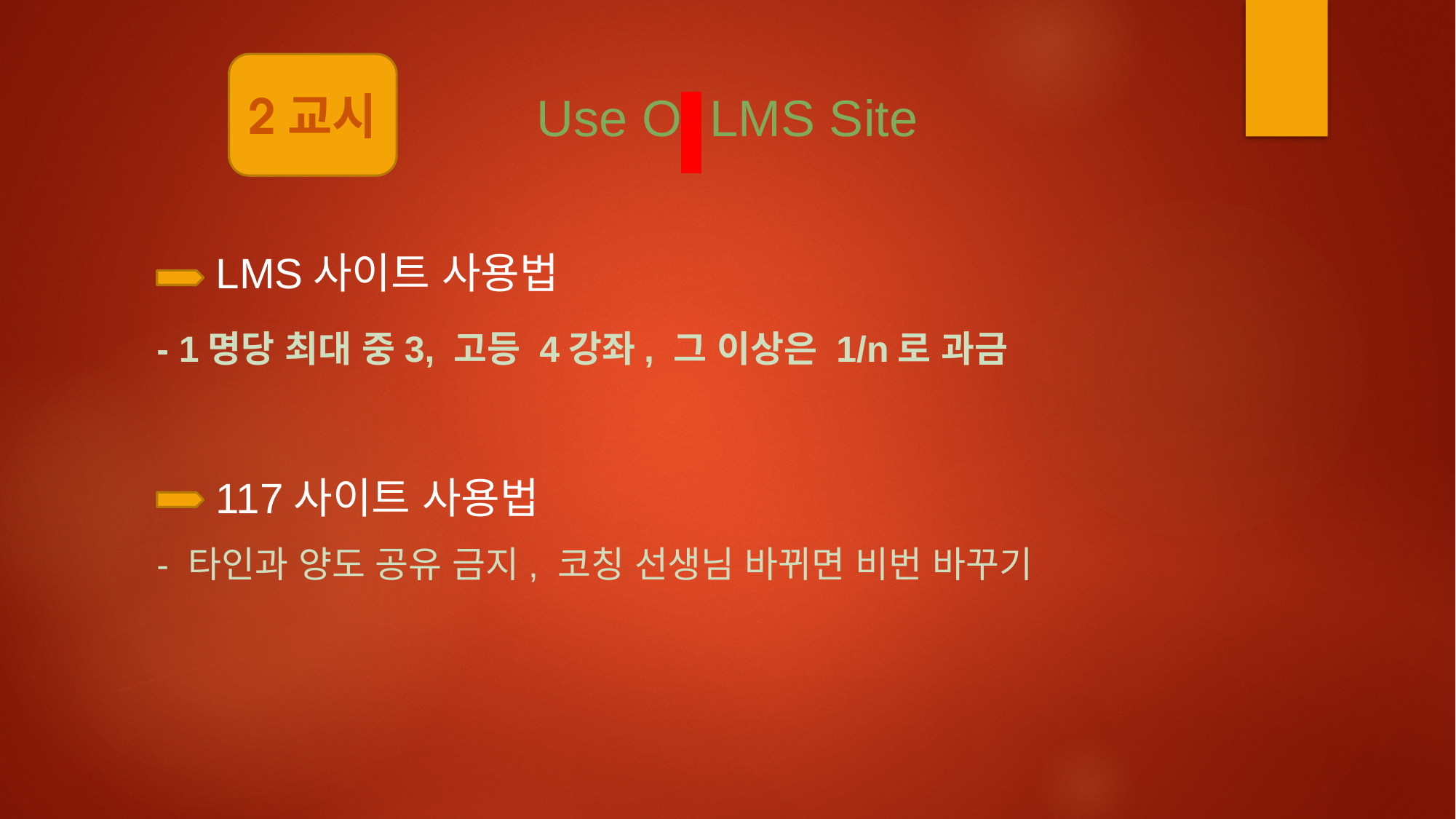

Use Of LMS Site

2교시

     LMS사이트 사용법

- 1명당 최대 중3, 고등 4강좌, 그 이상은 1/n로 과금

     117사이트 사용법

- 타인과 양도 공유 금지, 코칭 선생님 바뀌면 비번 바꾸기